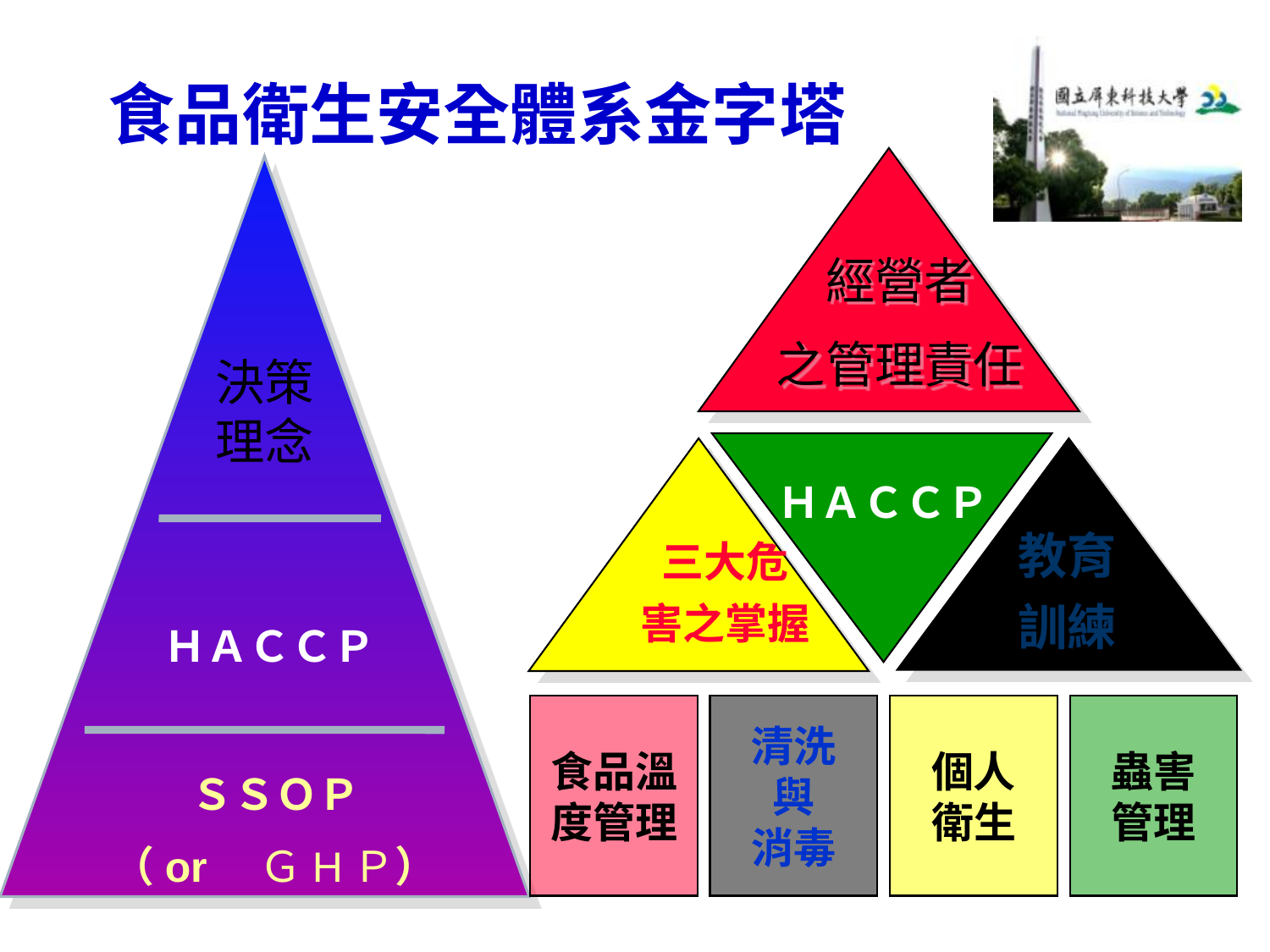

# 食品衛生安全體系金字塔

經營者
之管理責任
決策理念

ＨＡＣＣＰ

教育
訓練
三大危
害之掌握
三大危
害之掌握
ＨＡＣＣＰ
食品溫
度管理
清洗
與
消毒
個人
衛生
蟲害
管理

ＳＳＯＰ
（or　ＧHＰ）